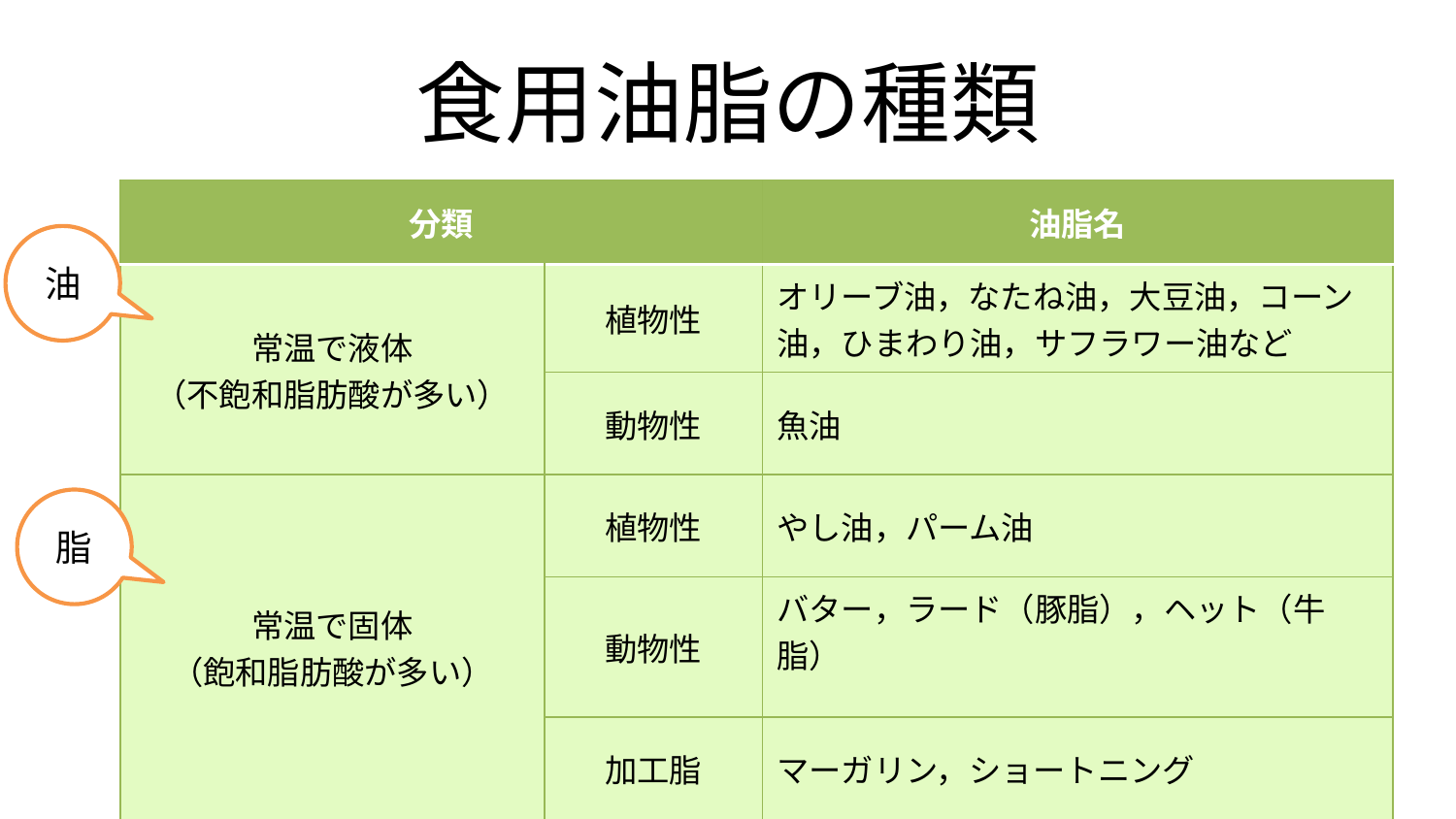

# 食用油脂の種類
| 分類 |  | 油脂名 |
| --- | --- | --- |
| 常温で液体 （不飽和脂肪酸が多い） | 植物性 | オリーブ油，なたね油，大豆油，コーン油，ひまわり油，サフラワー油など |
|  | 動物性 | 魚油 |
| 常温で固体 （飽和脂肪酸が多い） | 植物性 | やし油，パーム油 |
|  | 動物性 | バター，ラード（豚脂），ヘット（牛脂） |
|  | 加工脂 | マーガリン，ショートニング |
油
脂